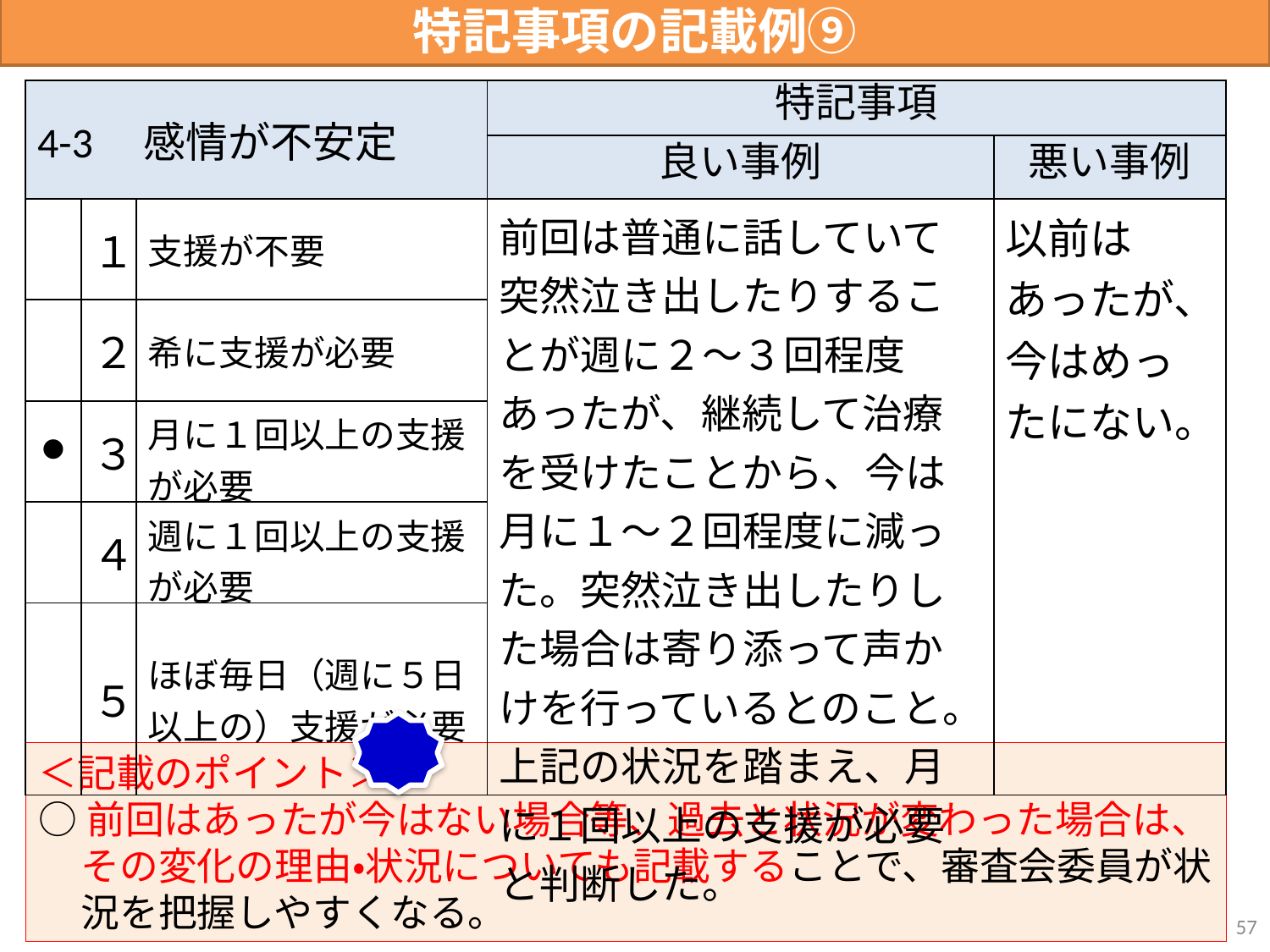

特記事項の記載例⑨
| 4-3　感情が不安定 |  |  | 特記事項 |  |
| --- | --- | --- | --- | --- |
|  |  |  | 良い事例 | 悪い事例 |
|  | １ | 支援が不要 | 前回は普通に話していて突然泣き出したりすることが週に２～３回程度あったが、継続して治療を受けたことから、今は月に１～２回程度に減った。突然泣き出したりした場合は寄り添って声かけを行っているとのこと。上記の状況を踏まえ、月に１回以上の支援が必要と判断した。 | 以前はあったが、今はめったにない。 |
|  | ２ | 希に支援が必要 |  |  |
| ● | ３ | 月に１回以上の支援が必要 |  |  |
|  | ４ | 週に１回以上の支援が必要 |  |  |
|  | ５ | ほぼ毎日（週に５日以上の）支援が必要 |  |  |

＜記載のポイント＞
○前回はあったが今はない場合等、過去と状況が変わった場合は、その変化の理由・状況についても記載することで、審査会委員が状況を把握しやすくなる。
57
【修正前】
以前は不安になって落ち込むことが月に１回程度あったが、今はない。抗うつ薬を服薬（母親が管理）していることにより精神状況が安定しているためと考えられるが、服薬がなければ支援が必要と考えられることから、月に１回以上の支援が必要と判断した。